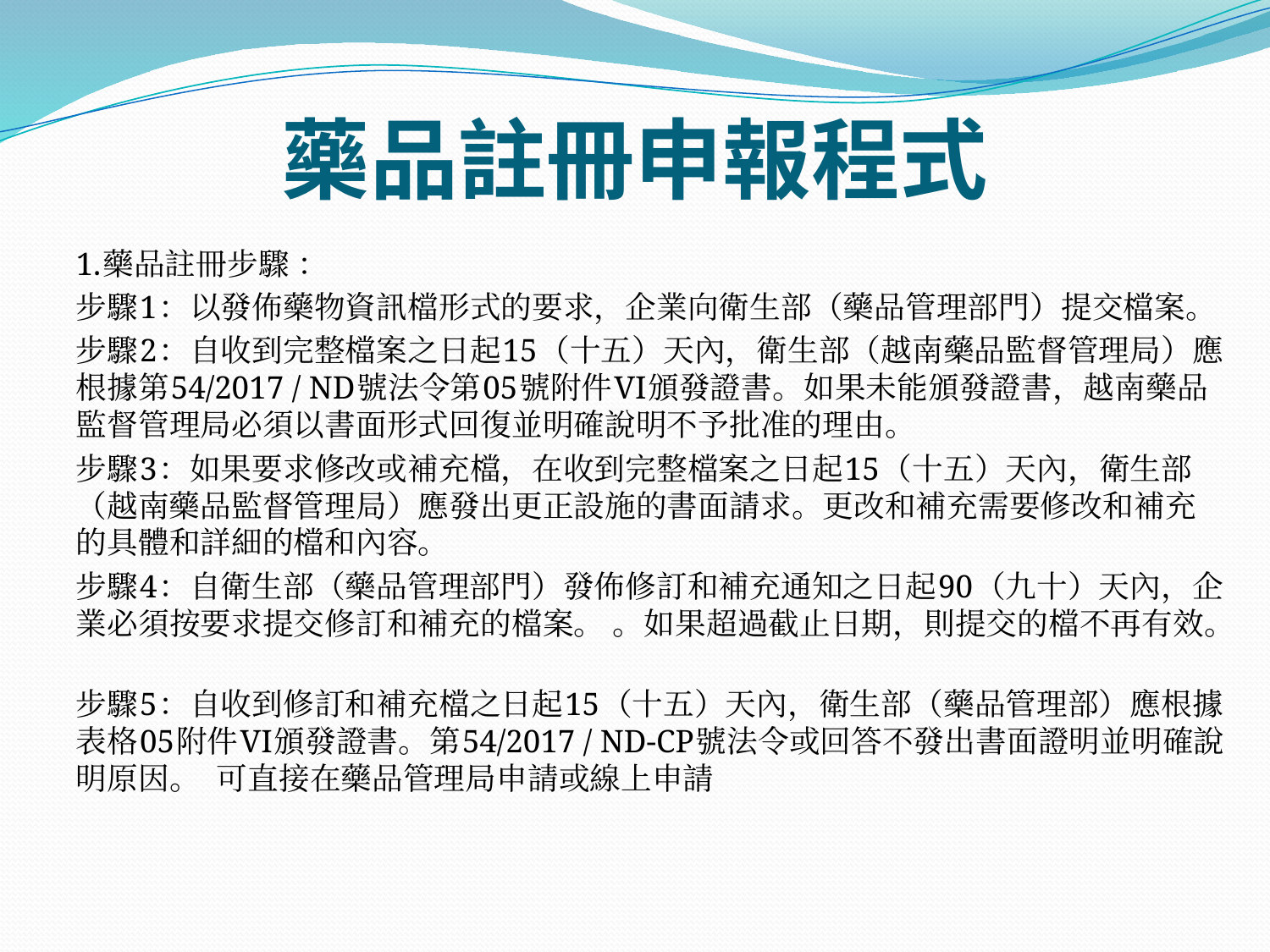

# 藥品註冊申報程式
1.藥品註冊步驟 ：
步驟1：以發佈藥物資訊檔形式的要求，企業向衛生部（藥品管理部門）提交檔案。
步驟2：自收到完整檔案之日起15（十五）天內，衛生部（越南藥品監督管理局）應根據第54/2017 / ND號法令第05號附件VI頒發證書。如果未能頒發證書，越南藥品監督管理局必須以書面形式回復並明確說明不予批准的理由。
步驟3：如果要求修改或補充檔，在收到完整檔案之日起15（十五）天內，衛生部（越南藥品監督管理局）應發出更正設施的書面請求。更改和補充需要修改和補充的具體和詳細的​​檔和內容。
步驟4：自衛生部（藥品管理部門）發佈修訂和補充通知之日起90（九十）天內，企業必須按要求提交修訂和補充的檔案。 。如果超過截止日期，則提交的檔不再有效。
步驟5：自收到修訂和補充檔之日起15（十五）天內，衛生部（藥品管理部）應根據表格05附件VI頒發證書。第54/2017 / ND-CP號法令或回答不發出書面證明並明確說明原因。  可直接在藥品管理局申請或線上申請